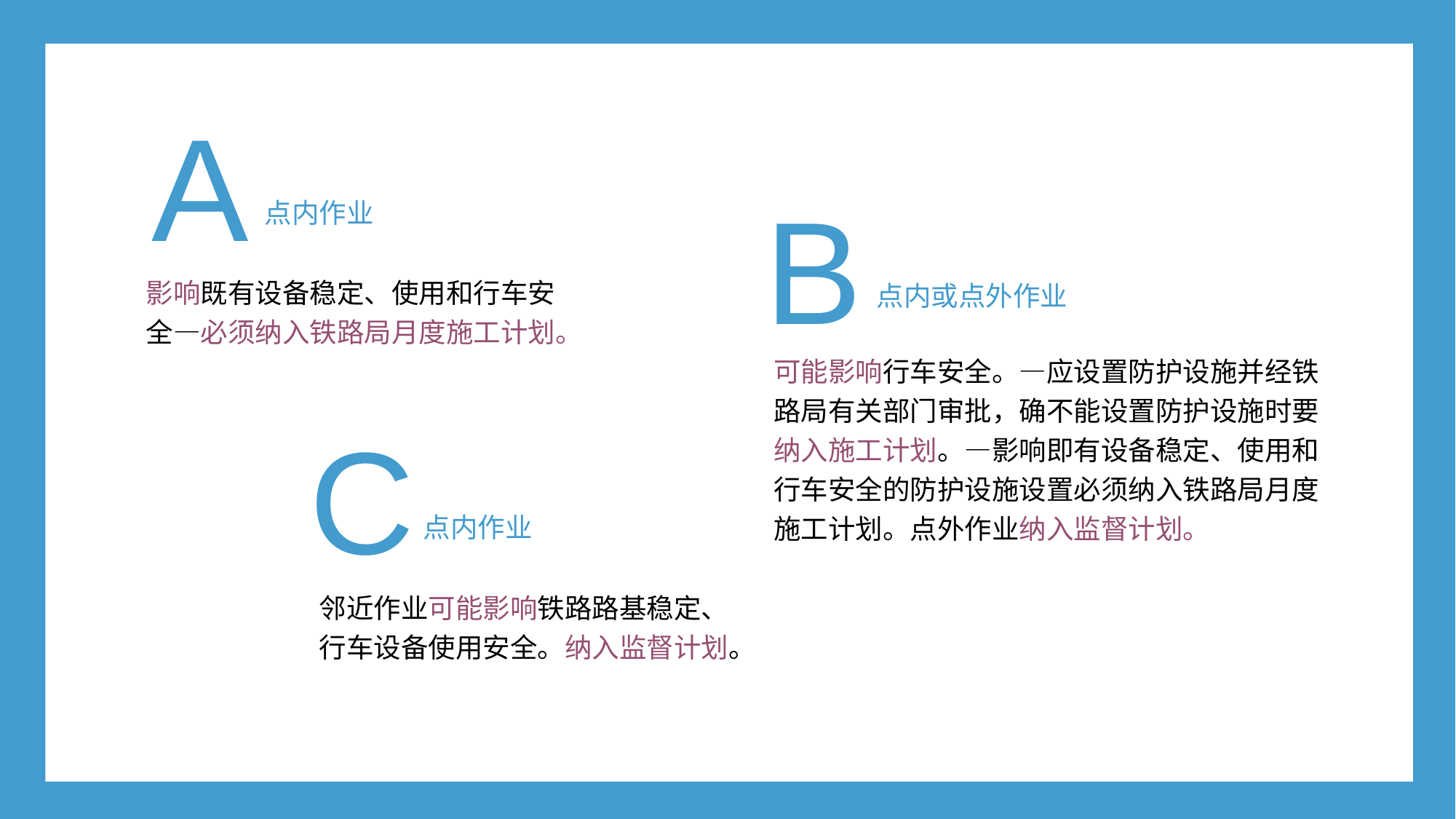

A
点内作业
影响既有设备稳定、使用和行车安全—必须纳入铁路局月度施工计划。
B
点内或点外作业
可能影响行车安全。—应设置防护设施并经铁路局有关部门审批，确不能设置防护设施时要纳入施工计划。—影响即有设备稳定、使用和行车安全的防护设施设置必须纳入铁路局月度施工计划。点外作业纳入监督计划。
C
点内作业
邻近作业可能影响铁路路基稳定、行车设备使用安全。纳入监督计划。